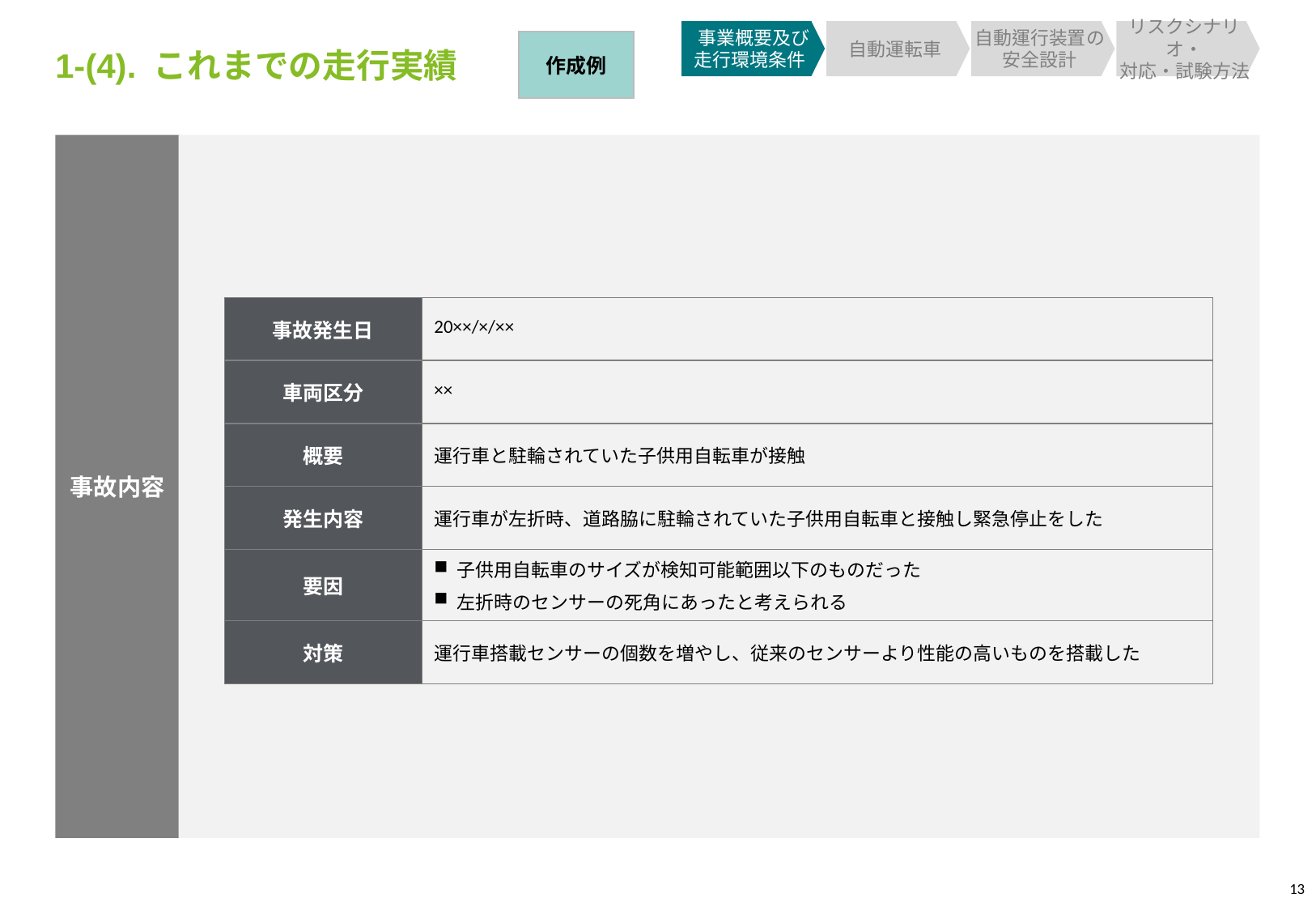

事業概要及び
走行環境条件
自動運転車
自動運行装置の安全設計
リスクシナリオ・
対応・試験方法
作成例
1-(4). これまでの走行実績
事故内容

| 事故発生日 | 20××/×/×× |
| --- | --- |
| 車両区分 | ×× |
| 概要 | 運行車と駐輪されていた子供用自転車が接触 |
| 発生内容 | 運行車が左折時、道路脇に駐輪されていた子供用自転車と接触し緊急停止をした |
| 要因 | 子供用自転車のサイズが検知可能範囲以下のものだった 左折時のセンサーの死角にあったと考えられる |
| 対策 | 運行車搭載センサーの個数を増やし、従来のセンサーより性能の高いものを搭載した |
13